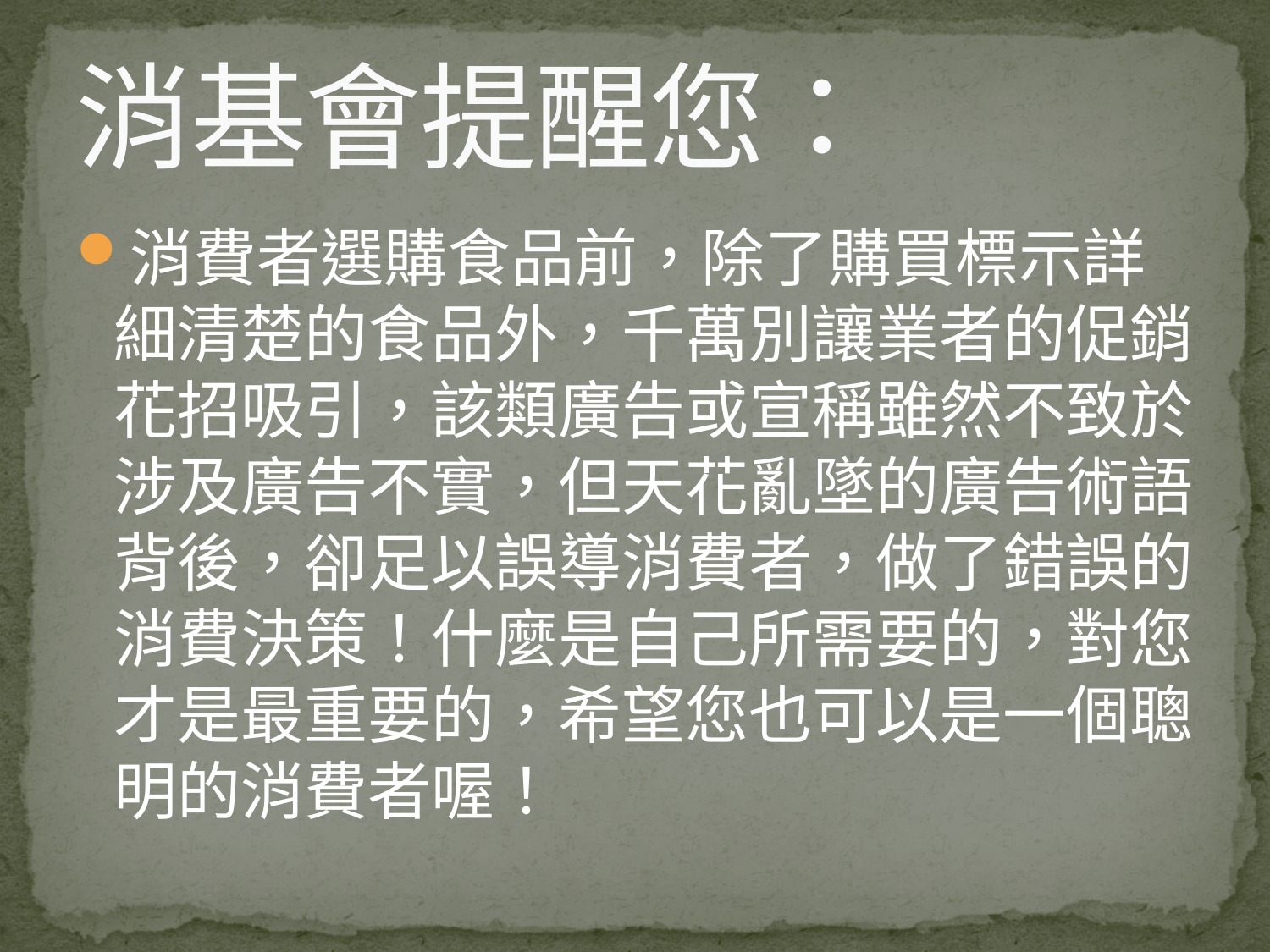

# 消基會提醒您：
消費者選購食品前，除了購買標示詳細清楚的食品外，千萬別讓業者的促銷花招吸引，該類廣告或宣稱雖然不致於涉及廣告不實，但天花亂墜的廣告術語背後，卻足以誤導消費者，做了錯誤的消費決策！什麼是自己所需要的，對您才是最重要的，希望您也可以是一個聰明的消費者喔！